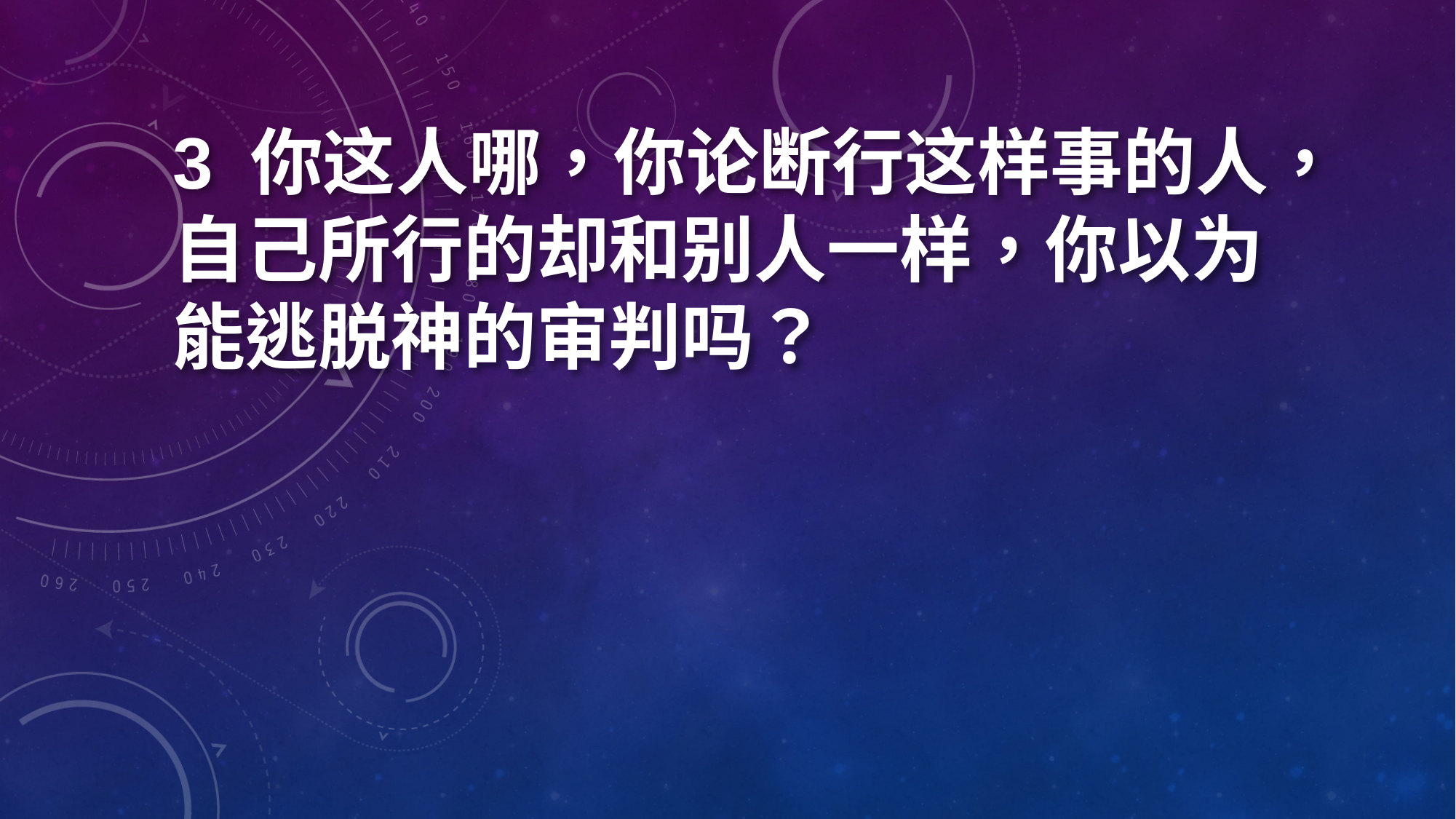

3 你这人哪，你论断行这样事的人，自己所行的却和别人一样，你以为能逃脱神的审判吗？